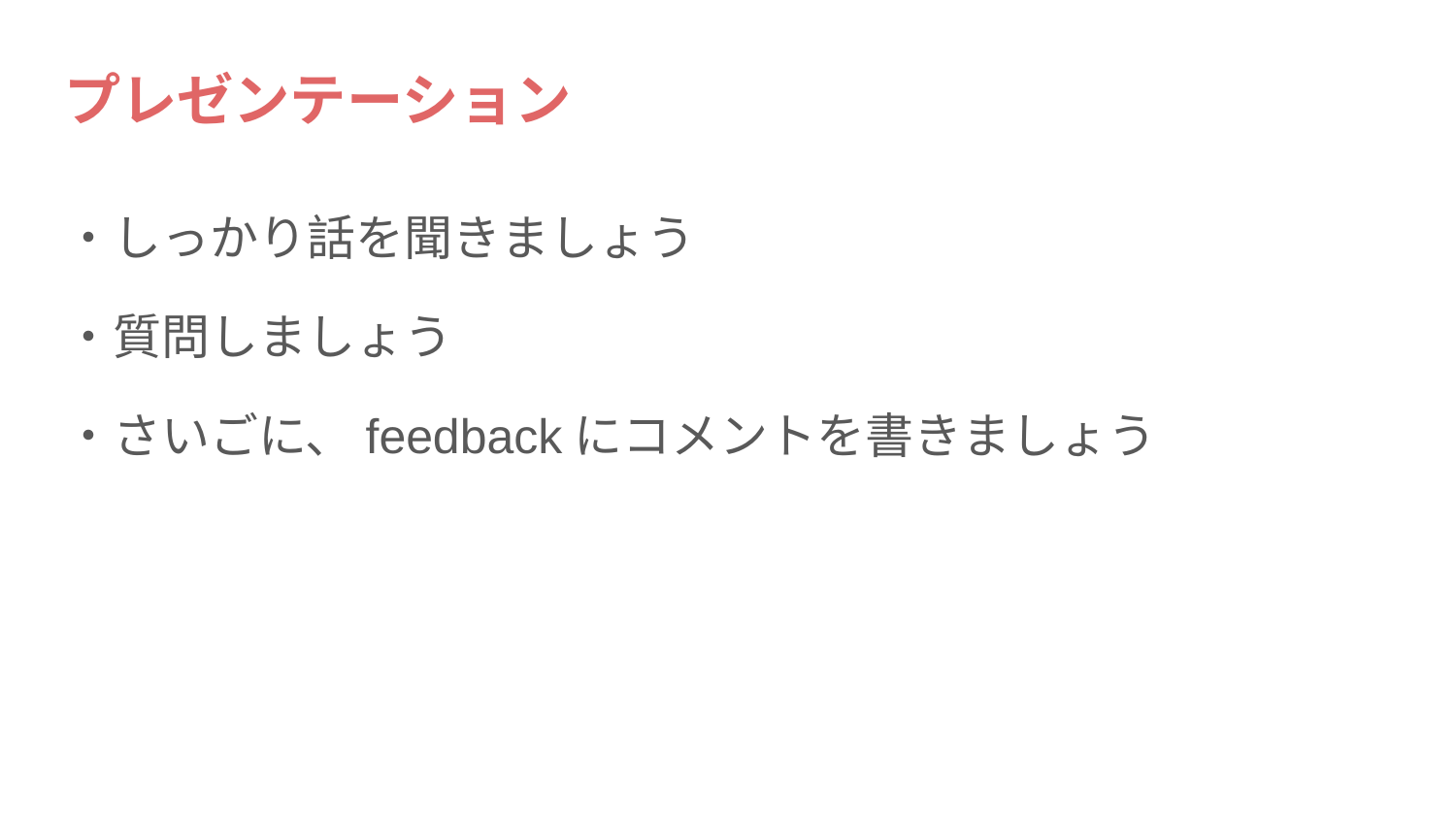

# プレゼンテーション
・しっかり話を聞きましょう
・質問しましょう
・さいごに、feedbackにコメントを書きましょう